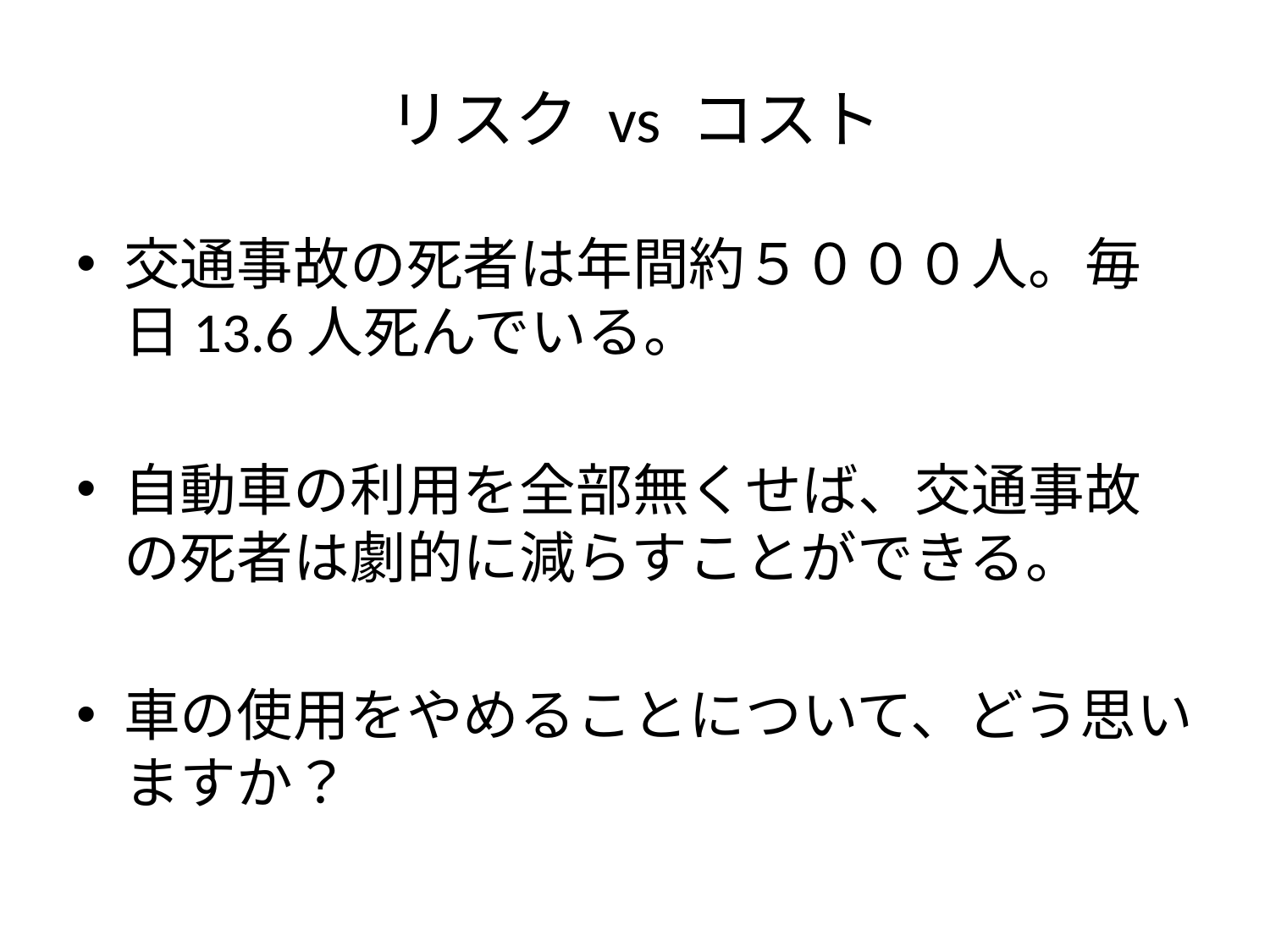

# リスク vs コスト
交通事故の死者は年間約５０００人。毎日13.6人死んでいる。

自動車の利用を全部無くせば、交通事故の死者は劇的に減らすことができる。

車の使用をやめることについて、どう思いますか？